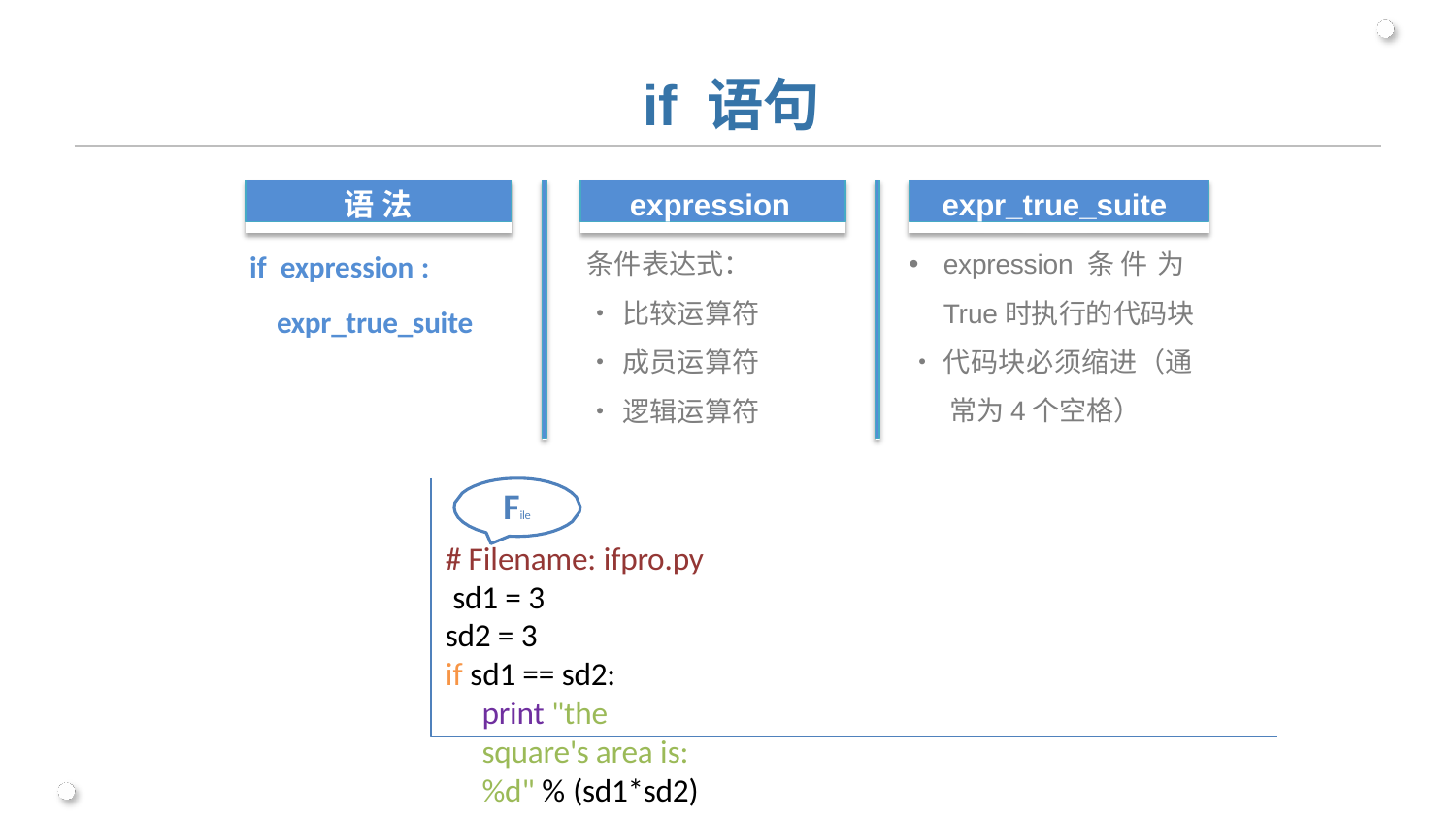

# if 语句

语 法
expression
expr_true_suite
条件表达式：
expression 条 件 为
True时执行的代码块
•	代码块必须缩进（通  常为4个空格）
if  expression :
expr_true_suite
•	比较运算符
•	成员运算符
•	逻辑运算符

File
# Filename: ifpro.py  sd1 = 3
sd2 = 3
if sd1 == sd2:
print "the square's area is:%d" % (sd1*sd2)